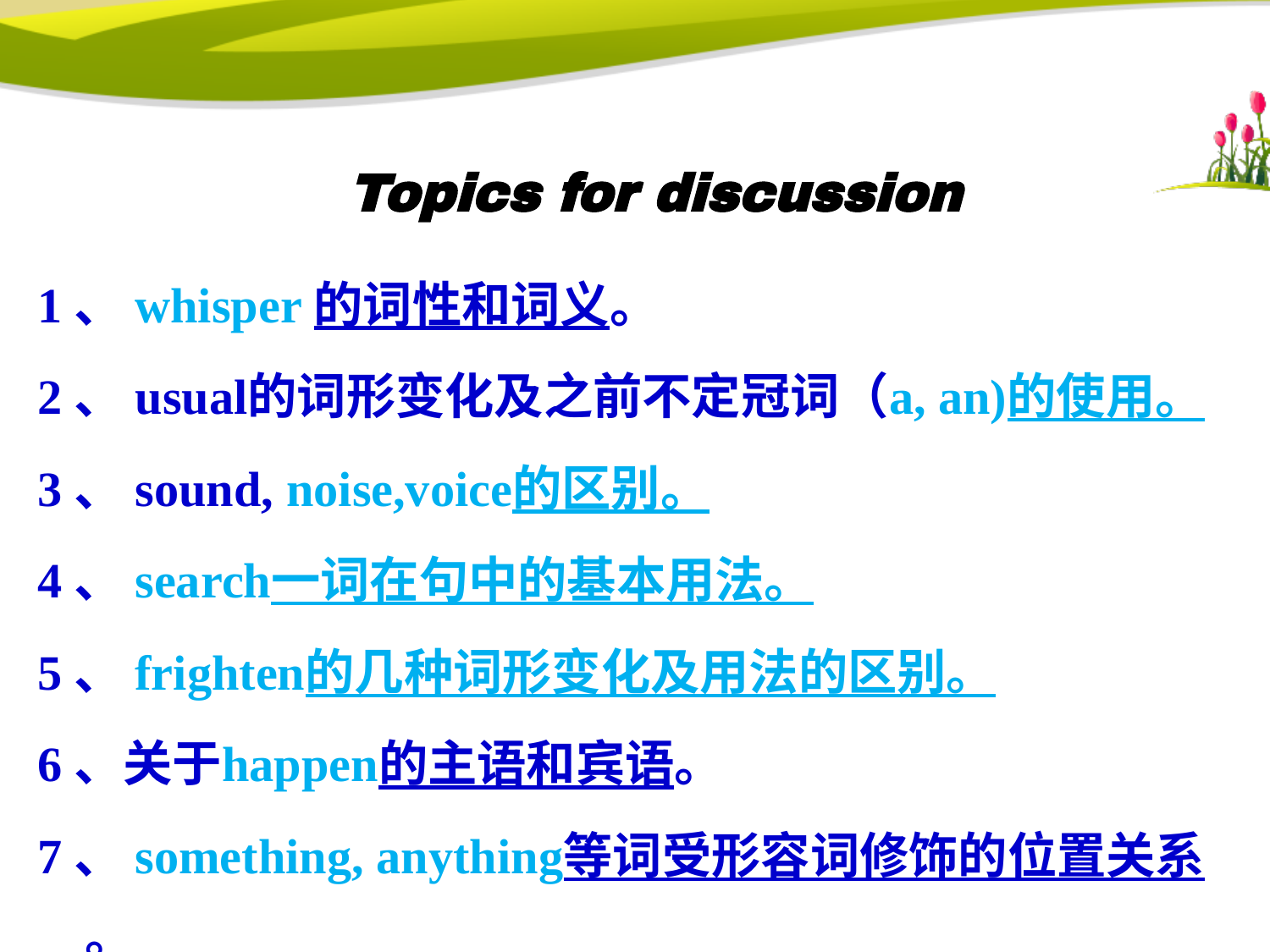

# Topics for discussion
1、whisper 的词性和词义。
2、usual的词形变化及之前不定冠词（a, an)的使用。
3、sound, noise,voice的区别。
4、search一词在句中的基本用法。
5、frighten的几种词形变化及用法的区别。
6、关于happen的主语和宾语。
7、something, anything等词受形容词修饰的位置关系。
8、不同短语翻译“照顾、照看”。